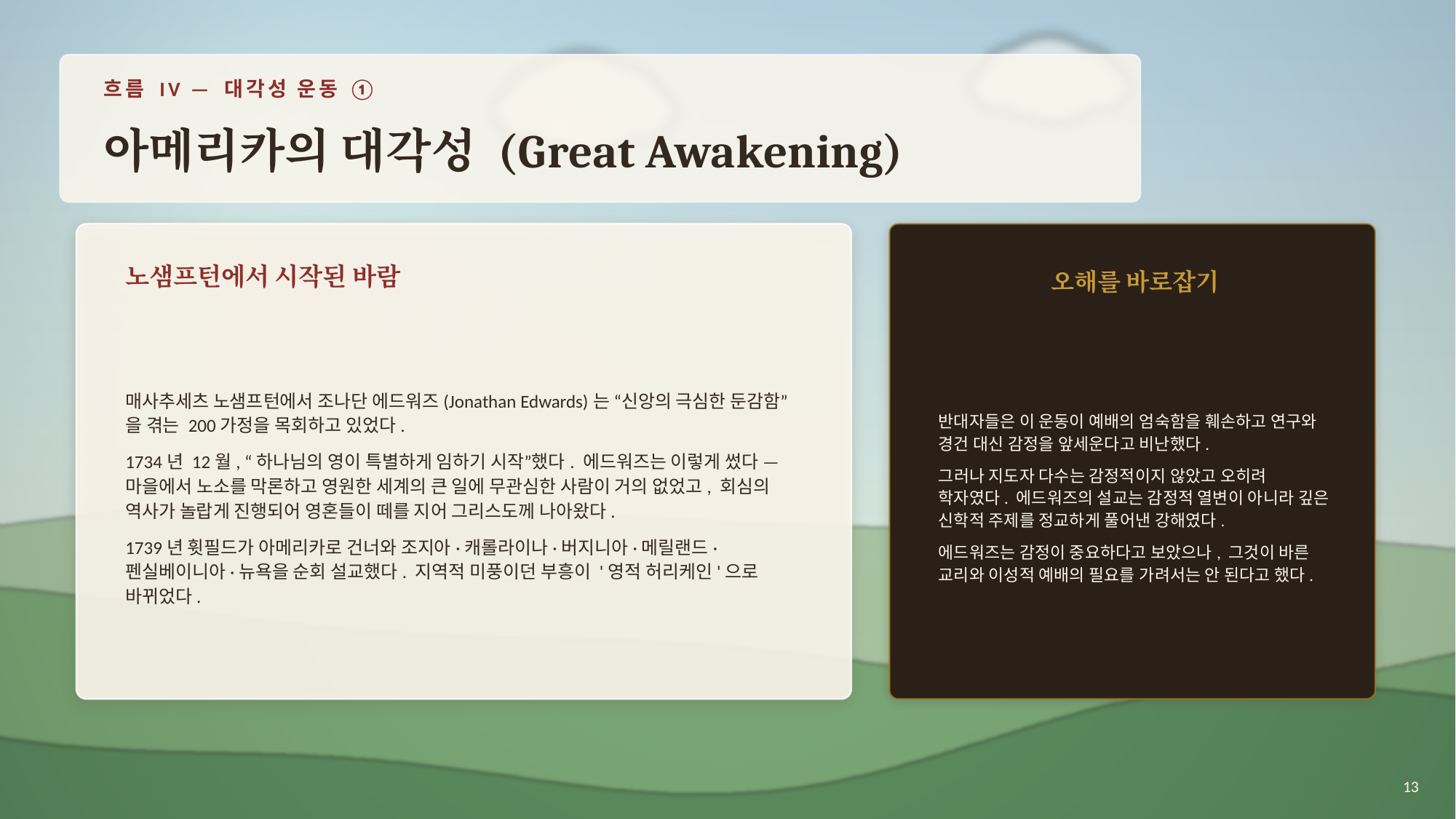

흐름 IV — 대각성 운동 ①
아메리카의 대각성 (Great Awakening)

노샘프턴에서 시작된 바람
오해를 바로잡기
매사추세츠 노샘프턴에서 조나단 에드워즈(Jonathan Edwards)는 “신앙의 극심한 둔감함”을 겪는 200가정을 목회하고 있었다.
1734년 12월, “하나님의 영이 특별하게 임하기 시작”했다. 에드워즈는 이렇게 썼다 — 마을에서 노소를 막론하고 영원한 세계의 큰 일에 무관심한 사람이 거의 없었고, 회심의 역사가 놀랍게 진행되어 영혼들이 떼를 지어 그리스도께 나아왔다.
1739년 휫필드가 아메리카로 건너와 조지아·캐롤라이나·버지니아·메릴랜드·펜실베이니아·뉴욕을 순회 설교했다. 지역적 미풍이던 부흥이 '영적 허리케인'으로 바뀌었다.
반대자들은 이 운동이 예배의 엄숙함을 훼손하고 연구와 경건 대신 감정을 앞세운다고 비난했다.
그러나 지도자 다수는 감정적이지 않았고 오히려 학자였다. 에드워즈의 설교는 감정적 열변이 아니라 깊은 신학적 주제를 정교하게 풀어낸 강해였다.
에드워즈는 감정이 중요하다고 보았으나, 그것이 바른 교리와 이성적 예배의 필요를 가려서는 안 된다고 했다.
13